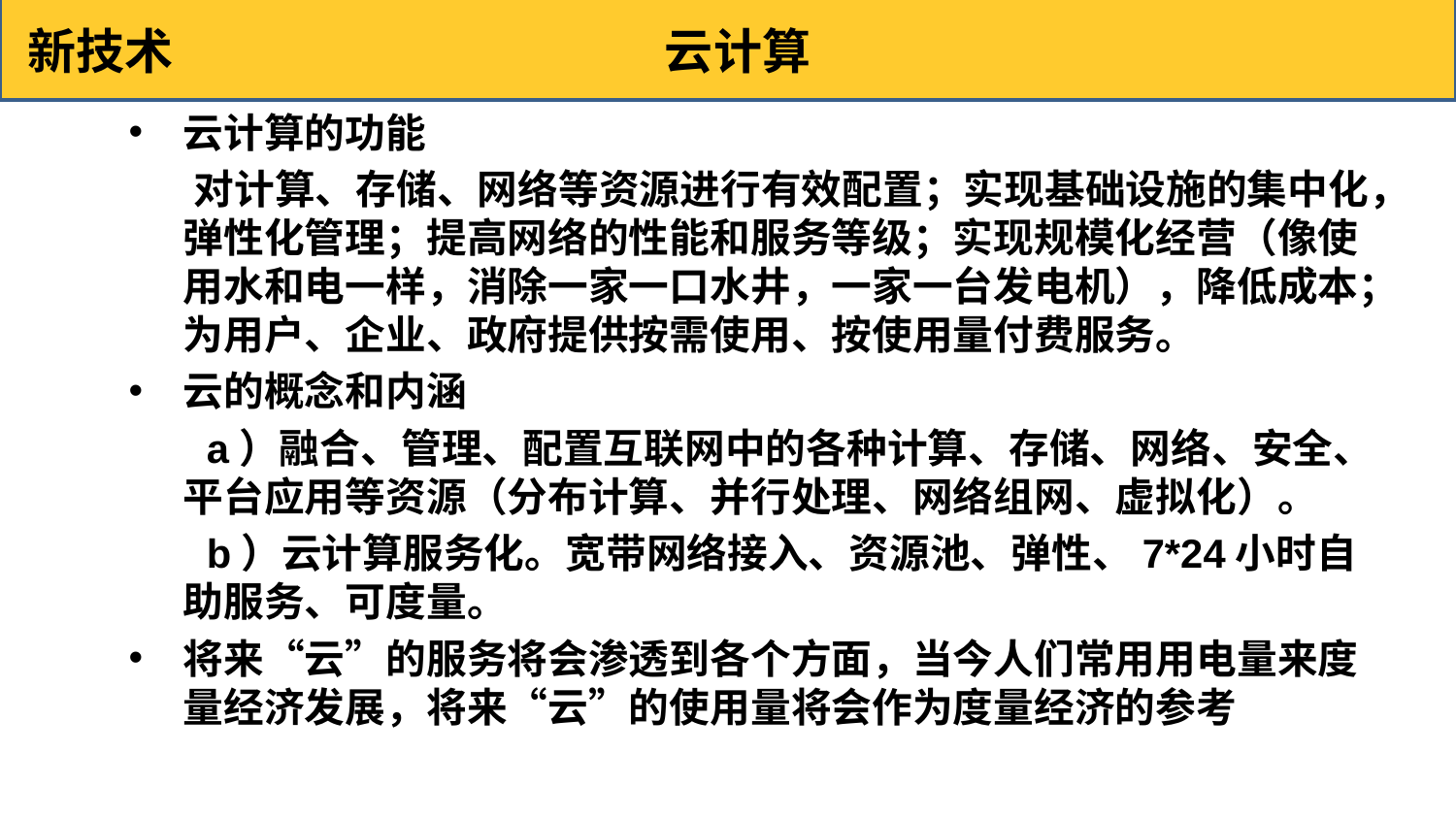

新技术                                             云计算

云计算的功能
      对计算、存储、网络等资源进行有效配置；实现基础设施的集中化，弹性化管理；提高网络的性能和服务等级；实现规模化经营（像使用水和电一样，消除一家一口水井，一家一台发电机），降低成本；为用户、企业、政府提供按需使用、按使用量付费服务。
云的概念和内涵
       a）融合、管理、配置互联网中的各种计算、存储、网络、安全、平台应用等资源（分布计算、并行处理、网络组网、虚拟化）。
       b）云计算服务化。宽带网络接入、资源池、弹性、7*24小时自助服务、可度量。
将来“云”的服务将会渗透到各个方面，当今人们常用用电量来度量经济发展，将来“云”的使用量将会作为度量经济的参考
17